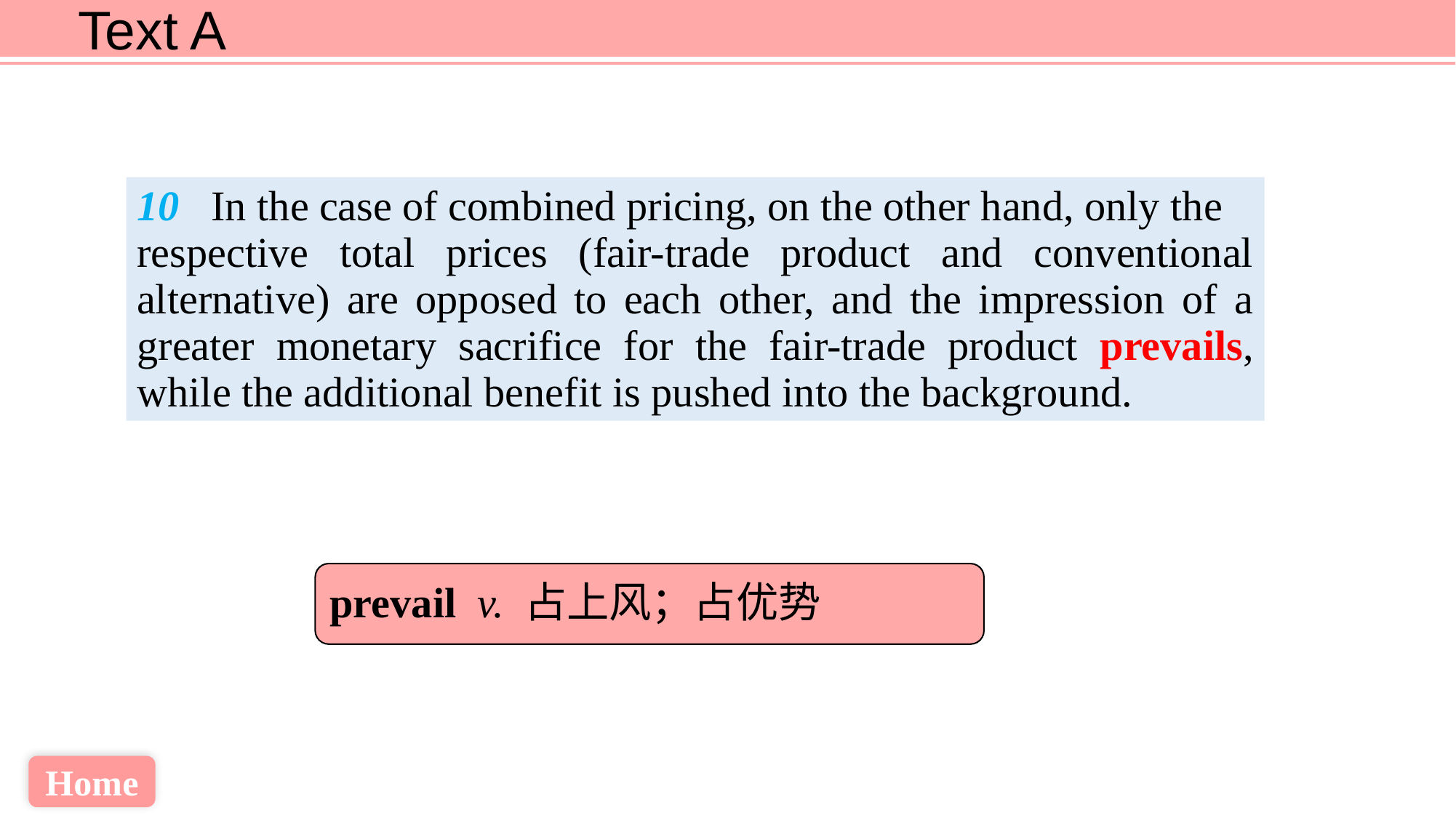

10   In the case of combined pricing, on the other hand, only the
respective total prices (fair-trade product and conventional alternative) are opposed to each other, and the impression of a greater monetary sacrifice for the fair-trade product prevails, while the additional benefit is pushed into the background.

prevail  v. 占上风；占优势